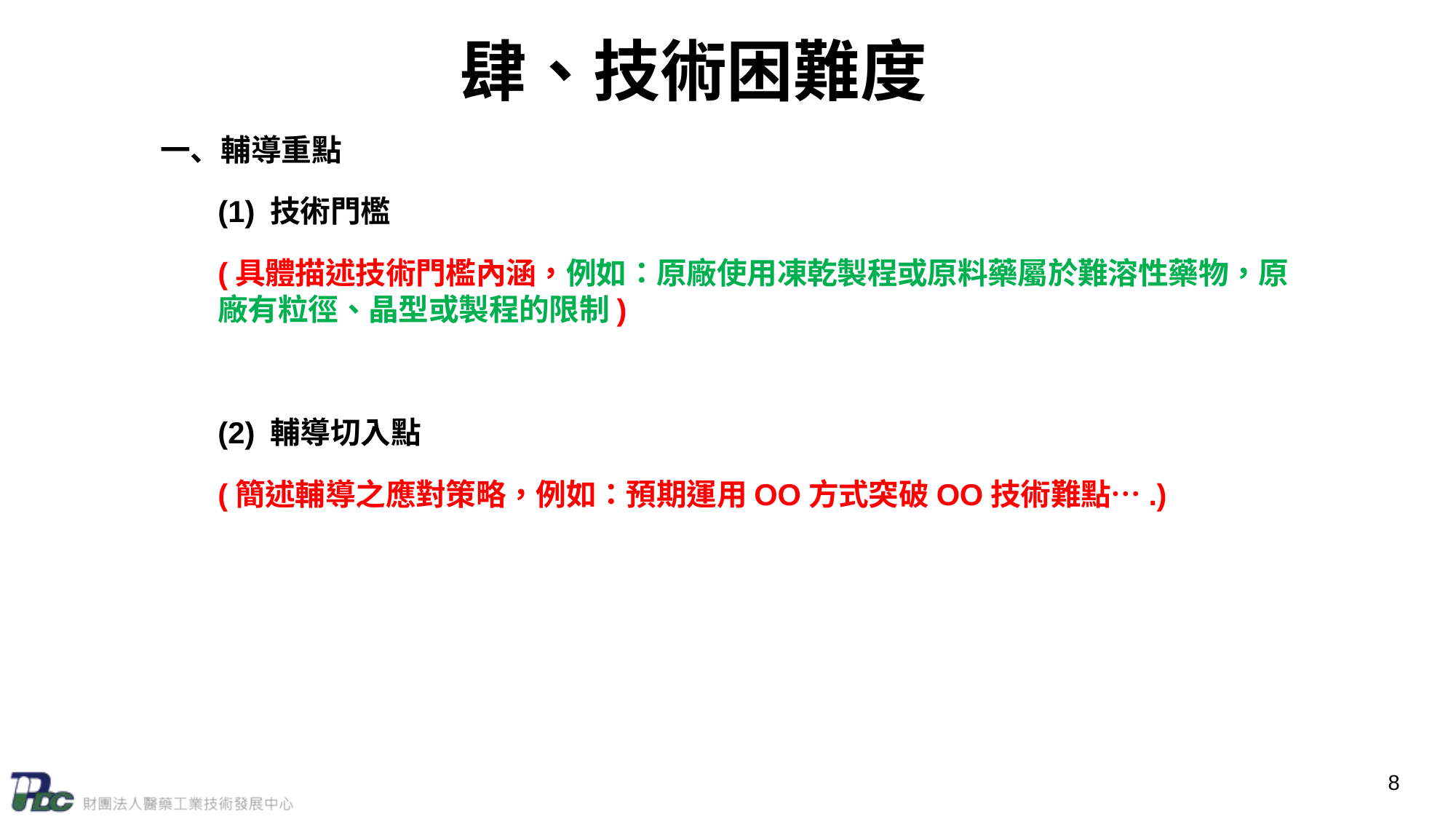

# 肆、技術困難度
一、輔導重點
(1) 技術門檻
(具體描述技術門檻內涵，例如：原廠使用凍乾製程或原料藥屬於難溶性藥物，原廠有粒徑、晶型或製程的限制)

(2) 輔導切入點
(簡述輔導之應對策略，例如：預期運用OO方式突破OO技術難點….)

8